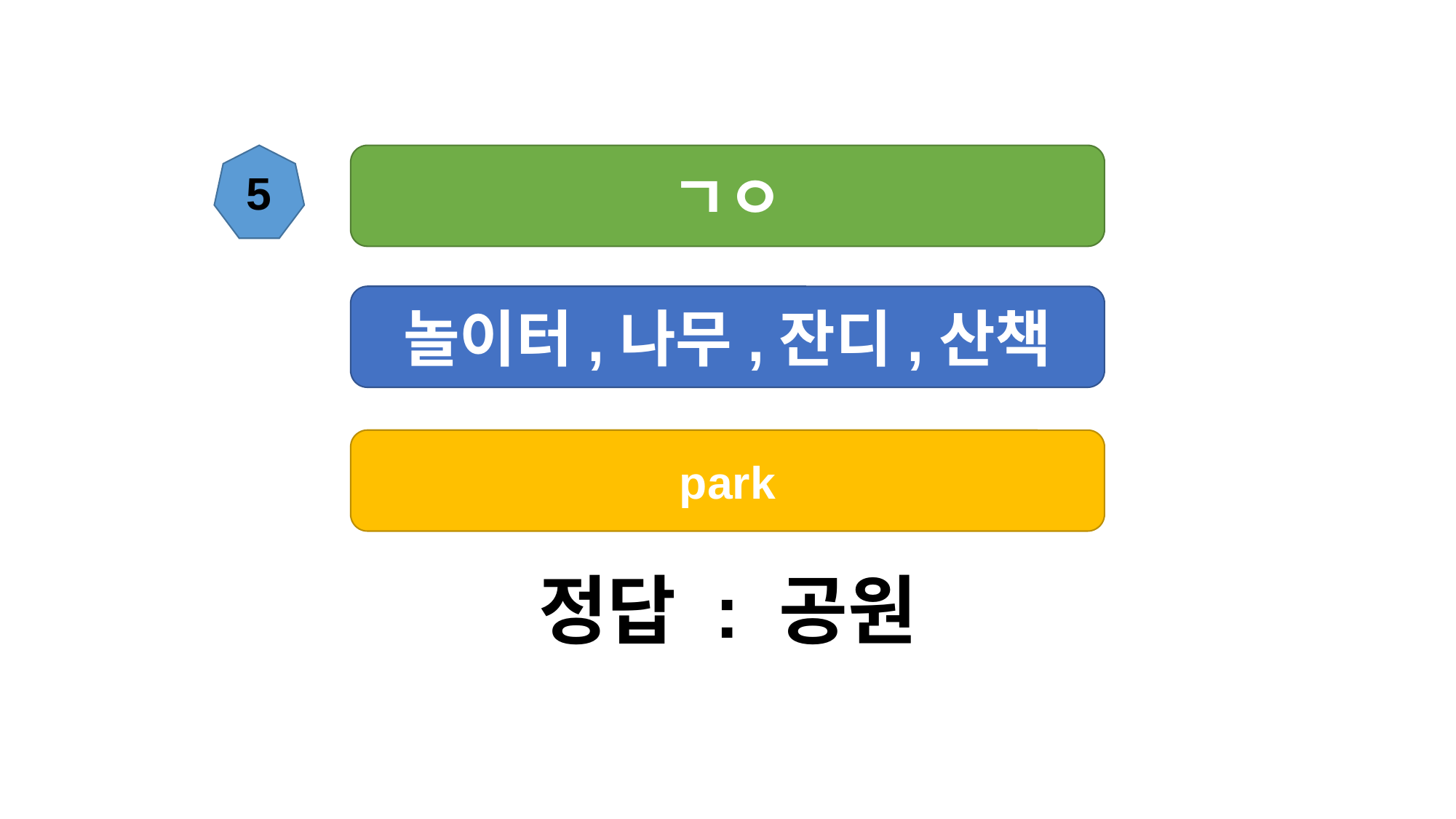

5
ㄱㅇ
놀이터,나무,잔디,산책
park
정답 : 공원